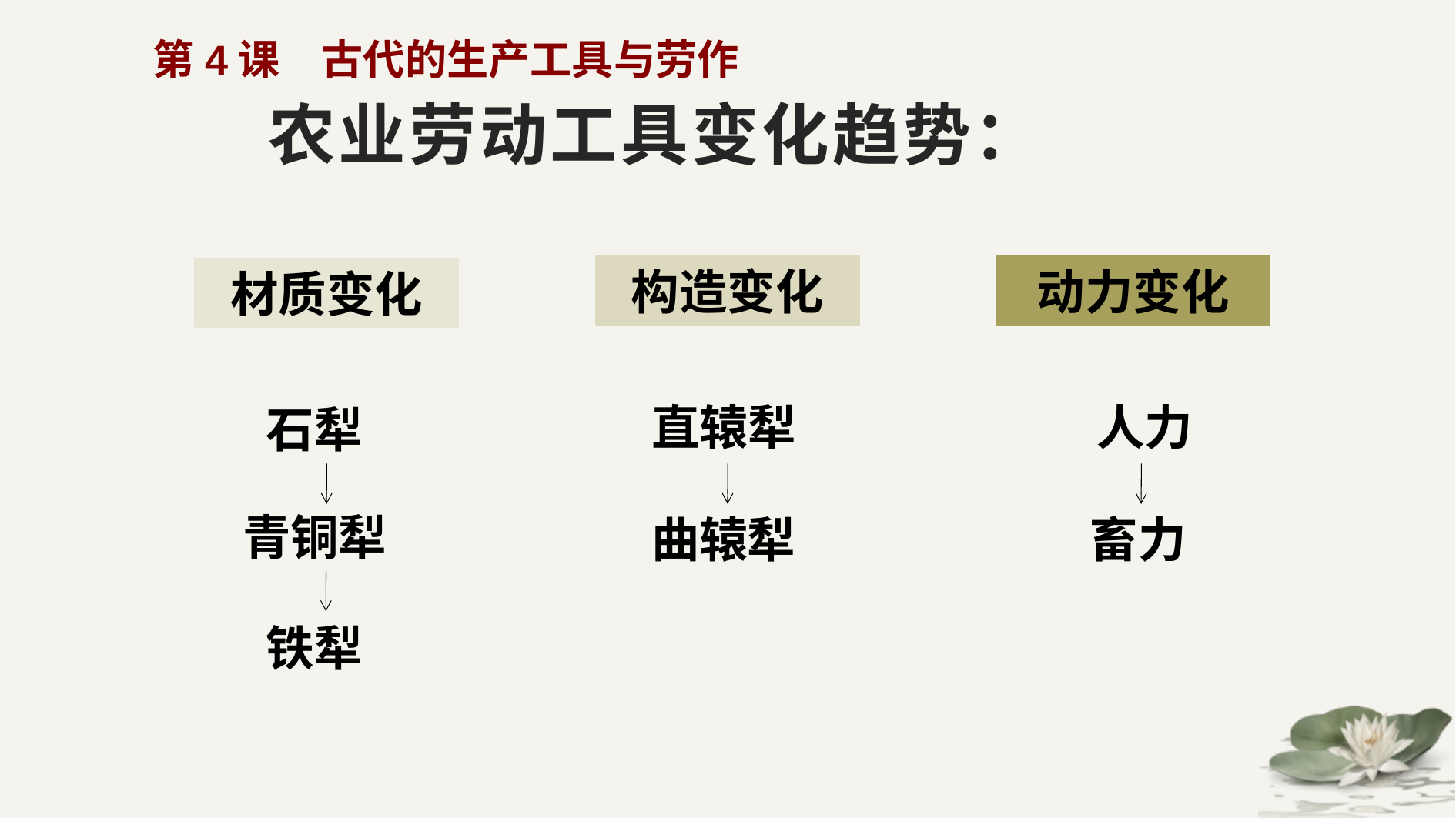

第4课　古代的生产工具与劳作
# 农业劳动工具变化趋势：
构造变化
动力变化
材质变化
直辕犁
人力
石犁
青铜犁
曲辕犁
畜力
铁犁